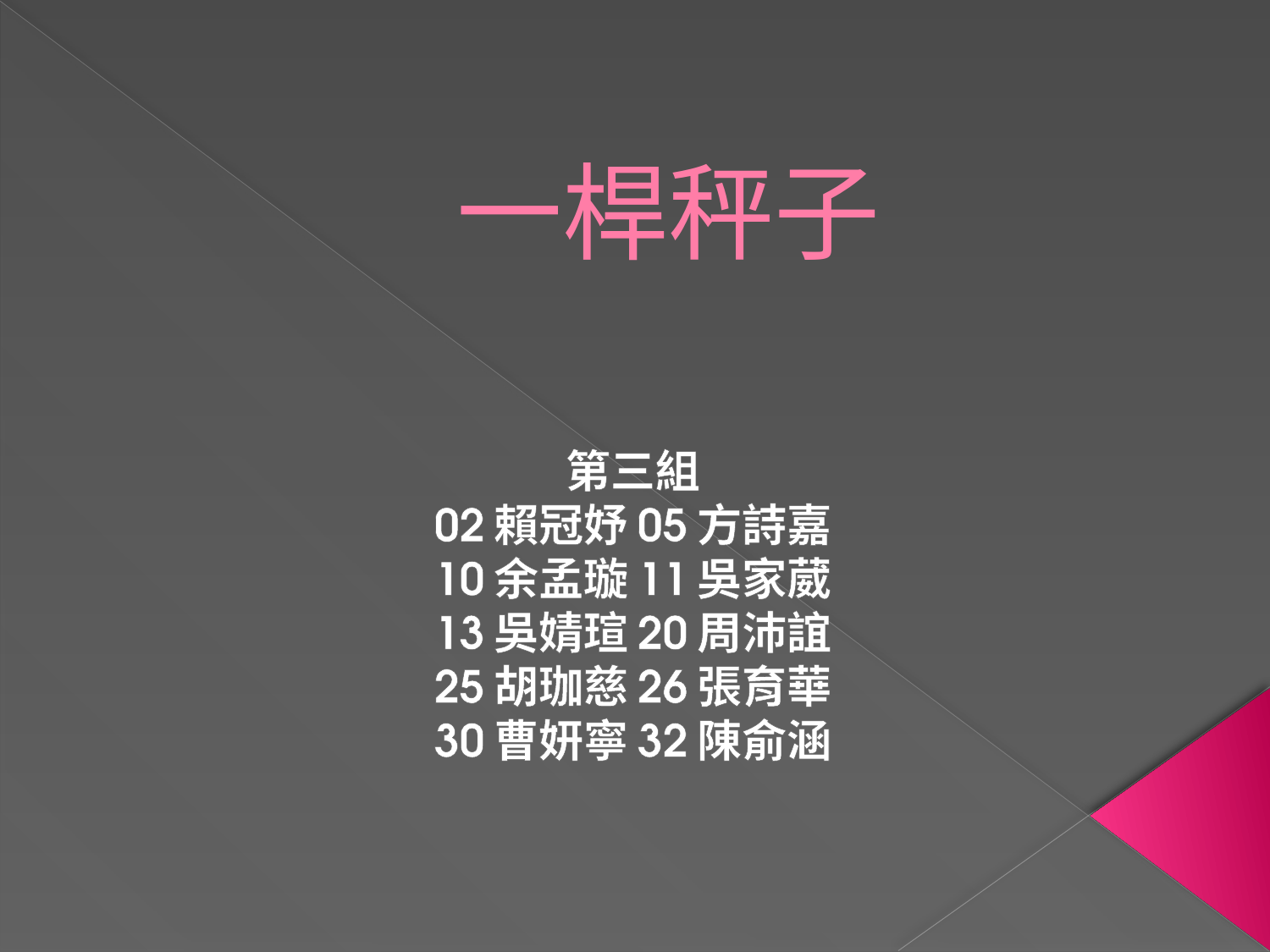

# 一桿秤子
第三組
02賴冠妤05方詩嘉
10余孟璇11吳家葳
13吳婧瑄20周沛誼
25胡珈慈26張育華
30曹妍寧32陳俞涵